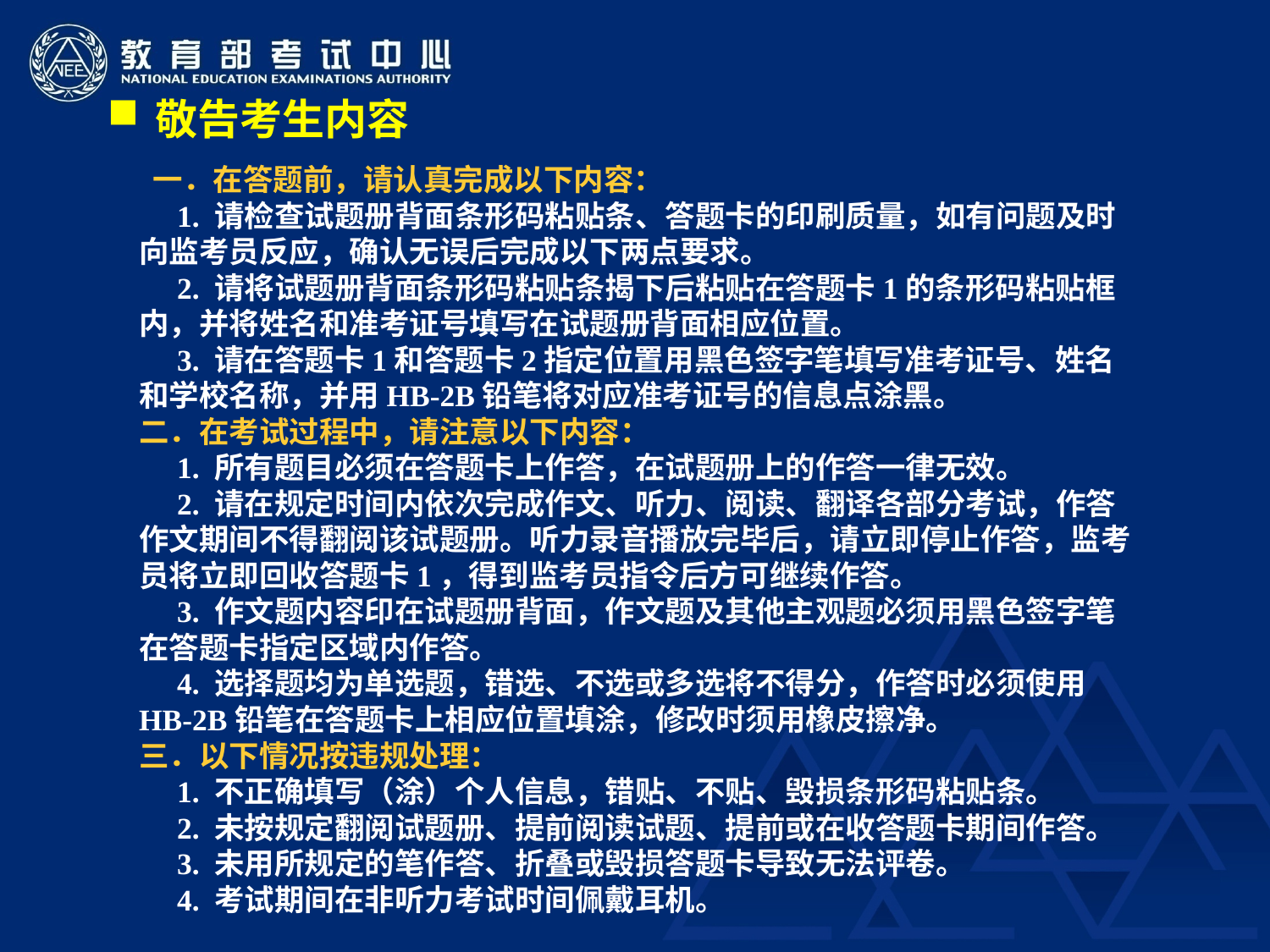

敬告考生内容
 一．在答题前，请认真完成以下内容：
     1. 请检查试题册背面条形码粘贴条、答题卡的印刷质量，如有问题及时向监考员反应，确认无误后完成以下两点要求。
     2. 请将试题册背面条形码粘贴条揭下后粘贴在答题卡1的条形码粘贴框内，并将姓名和准考证号填写在试题册背面相应位置。
     3. 请在答题卡1和答题卡2指定位置用黑色签字笔填写准考证号、姓名和学校名称，并用HB-2B铅笔将对应准考证号的信息点涂黑。
二．在考试过程中，请注意以下内容：
     1. 所有题目必须在答题卡上作答，在试题册上的作答一律无效。
     2. 请在规定时间内依次完成作文、听力、阅读、翻译各部分考试，作答作文期间不得翻阅该试题册。听力录音播放完毕后，请立即停止作答，监考员将立即回收答题卡1，得到监考员指令后方可继续作答。
     3. 作文题内容印在试题册背面，作文题及其他主观题必须用黑色签字笔在答题卡指定区域内作答。
     4. 选择题均为单选题，错选、不选或多选将不得分，作答时必须使用HB-2B铅笔在答题卡上相应位置填涂，修改时须用橡皮擦净。
三．以下情况按违规处理：
     1. 不正确填写（涂）个人信息，错贴、不贴、毁损条形码粘贴条。
     2. 未按规定翻阅试题册、提前阅读试题、提前或在收答题卡期间作答。
     3. 未用所规定的笔作答、折叠或毁损答题卡导致无法评卷。
     4. 考试期间在非听力考试时间佩戴耳机。